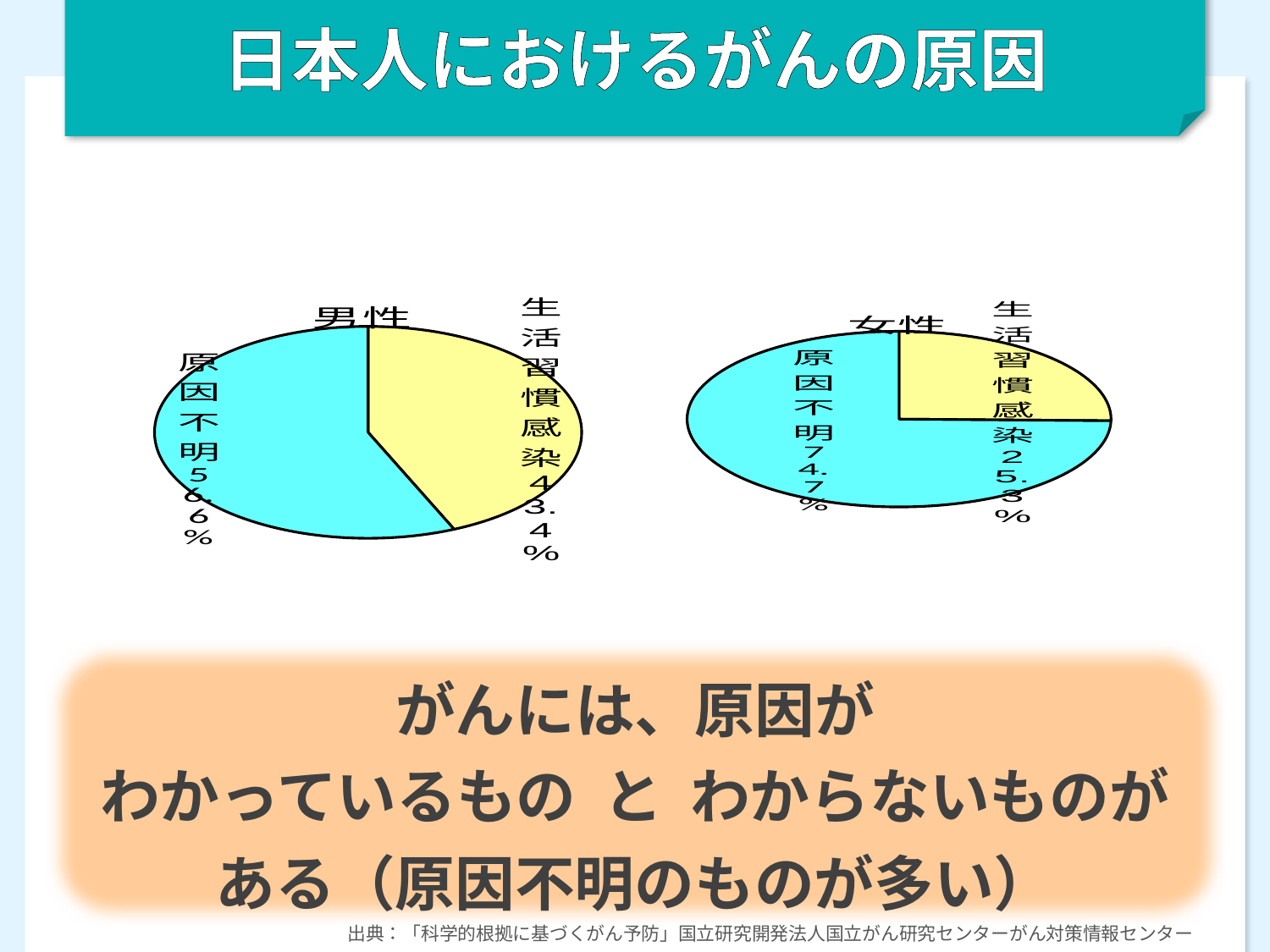

日本人におけるがんの原因

### Chart: 女性

| Category |  |
|---|---|
| 生活習慣
感染 | 25.3 |
| 原因不明 | 74.7 |

### Chart: 男性

| Category |  |
|---|---|
| 生活習慣
感染 | 43.4 |
| 原因不明 | 56.6 |
がんには、原因が
わかっているもの  と  わからないものがある（原因不明のものが多い）
出典：「科学的根拠に基づくがん予防」国立研究開発法人国立がん研究センターがん対策情報センター